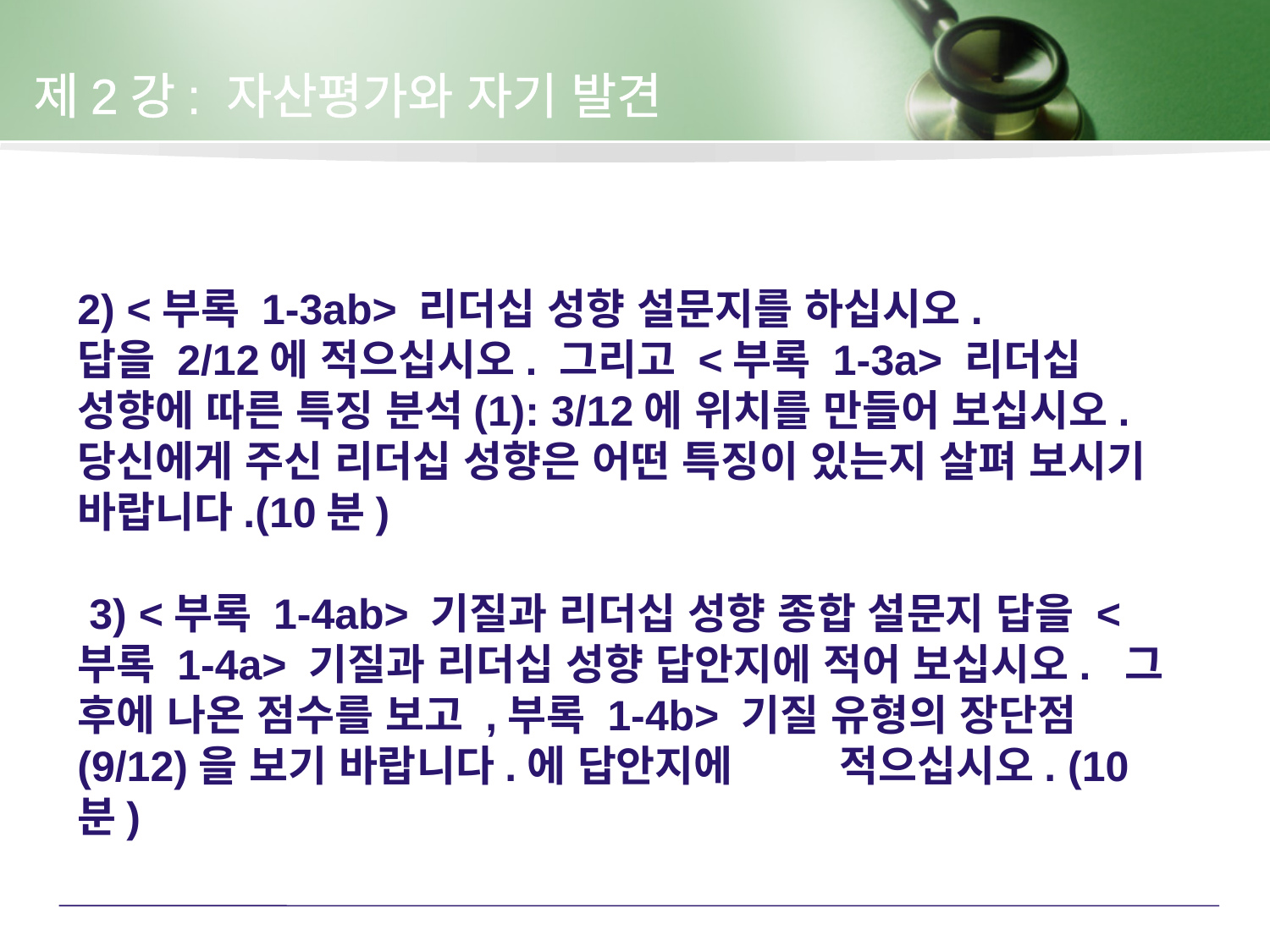

제2강: 자산평가와 자기 발견
2) <부록 1-3ab> 리더십 성향 설문지를 하십시오.
답을 2/12에 적으십시오. 그리고 <부록 1-3a> 리더십 성향에 따른 특징 분석(1): 3/12에 위치를 만들어 보십시오. 당신에게 주신 리더십 성향은 어떤 특징이 있는지 살펴 보시기 바랍니다.(10분)

 3) <부록 1-4ab> 기질과 리더십 성향 종합 설문지 답을 <부록 1-4a> 기질과 리더십 성향 답안지에 적어 보십시오.  그 후에 나온 점수를 보고 ,부록 1-4b> 기질 유형의 장단점(9/12)을 보기 바랍니다.에 답안지에 	적으십시오. (10분)